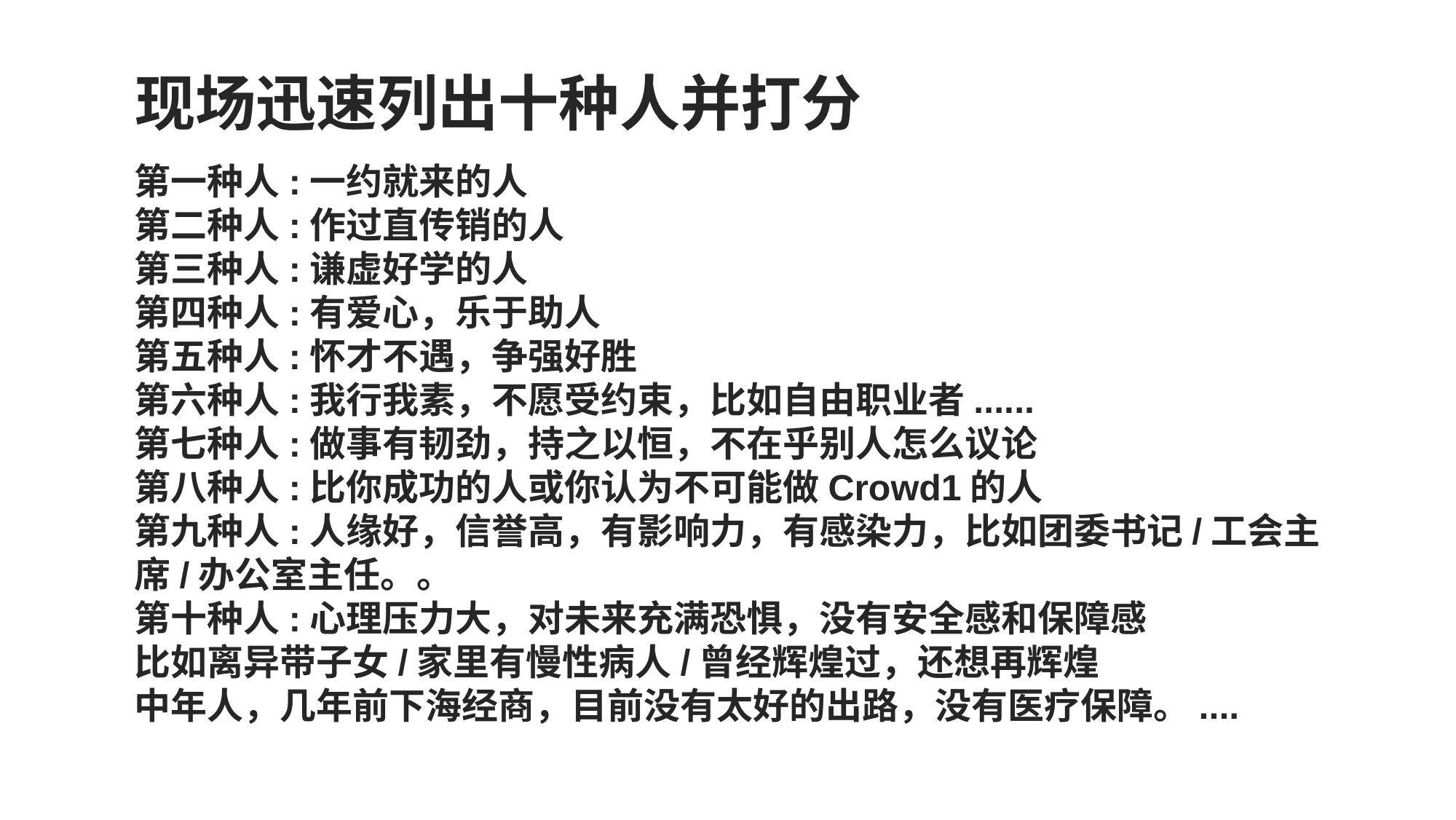

现场迅速列出十种人并打分
第一种人:一约就来的人第二种人:作过直传销的人
第三种人:谦虚好学的人
第四种人:有爱心，乐于助人
第五种人:怀才不遇，争强好胜第六种人:我行我素，不愿受约束，比如自由职业者......
第七种人:做事有韧劲，持之以恒，不在乎别人怎么议论
第八种人:比你成功的人或你认为不可能做Crowd1的人第九种人:人缘好，信誉高，有影响力，有感染力，比如团委书记/工会主席/办公室主任。。
第十种人:心理压力大，对未来充满恐惧，没有安全感和保障感比如离异带子女/家里有慢性病人/曾经辉煌过，还想再辉煌中年人，几年前下海经商，目前没有太好的出路，没有医疗保障。....